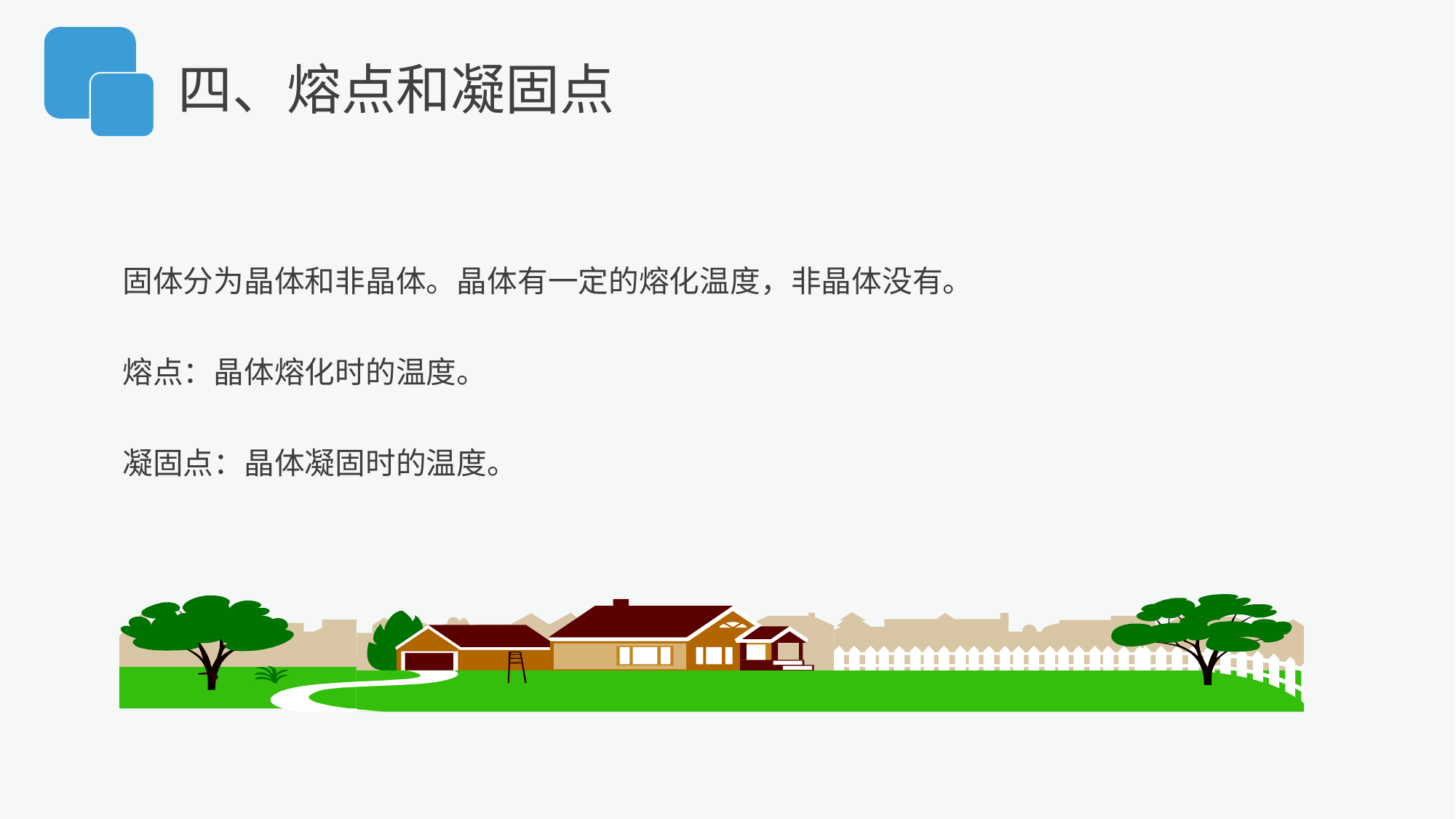

四、熔点和凝固点
固体分为晶体和非晶体。晶体有一定的熔化温度，非晶体没有。
熔点：晶体熔化时的温度。
凝固点：晶体凝固时的温度。